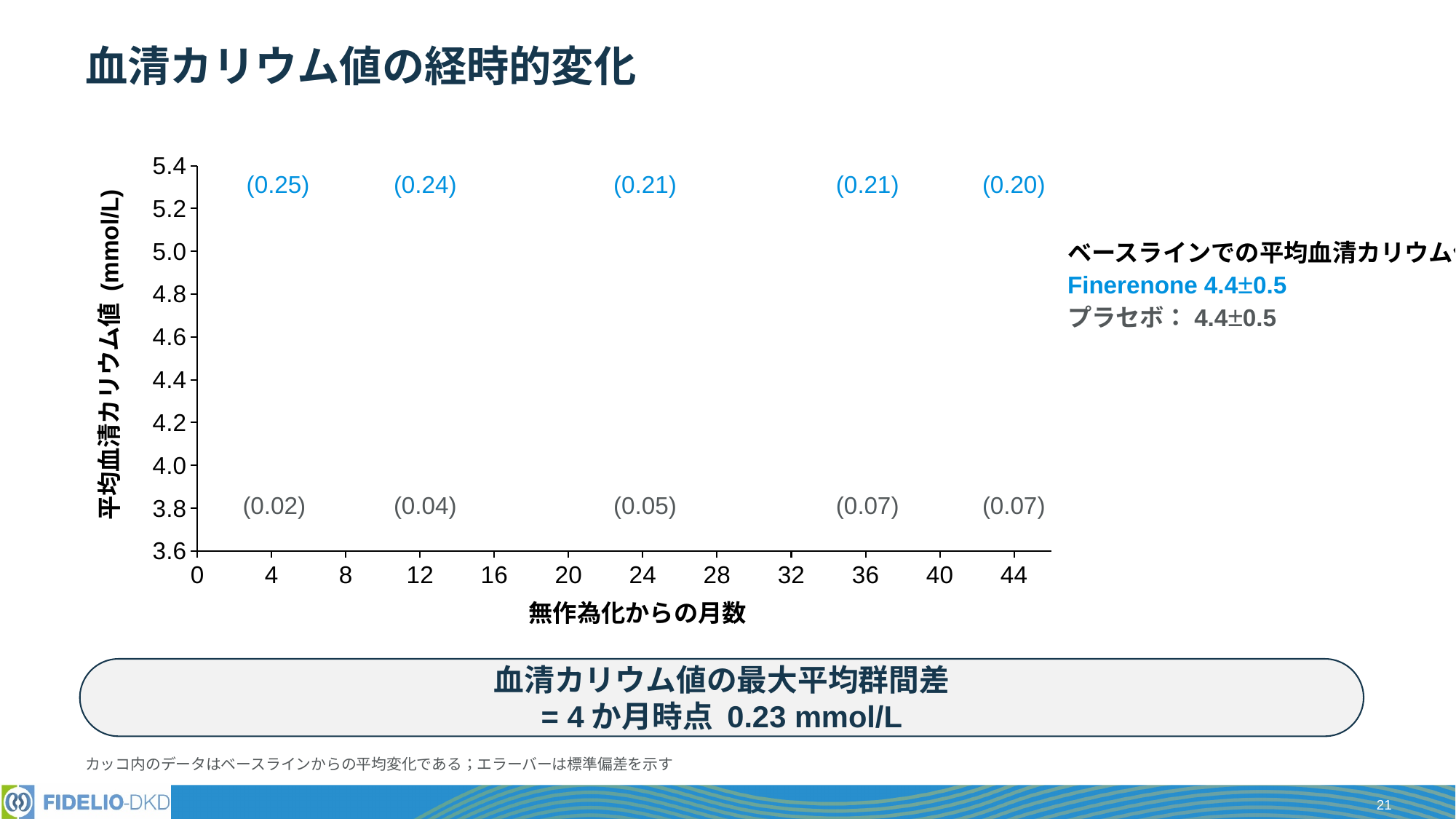

# 血清カリウム値の経時的変化

### Chart

| Category | Finerenone | Placebo |
|---|---|---|
(0.25)
(0.24)
(0.21)
(0.21)
(0.20)
ベースラインでの平均血清カリウム値：
Finerenone 4.4±0.5
プラセボ：4.4±0.5
平均血清カリウム値 (mmol/L)
(0.02)
(0.04)
(0.05)
(0.07)
(0.07)
無作為化からの月数
血清カリウム値の最大平均群間差
= 4か月時点 0.23 mmol/L
カッコ内のデータはベースラインからの平均変化である；エラーバーは標準偏差を示す